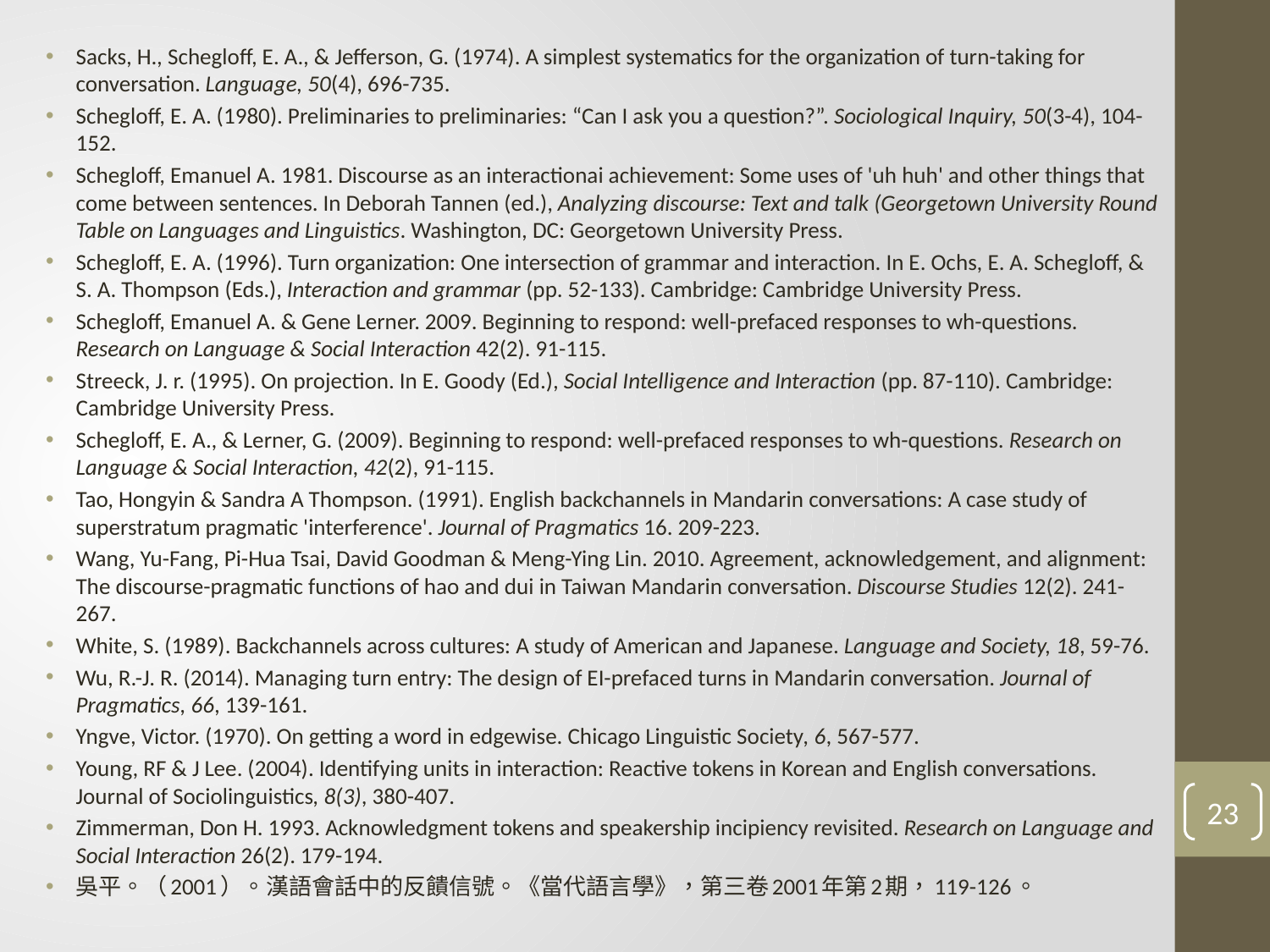

Sacks, H., Schegloff, E. A., & Jefferson, G. (1974). A simplest systematics for the organization of turn-taking for conversation. Language, 50(4), 696-735.
Schegloff, E. A. (1980). Preliminaries to preliminaries: “Can I ask you a question?”. Sociological Inquiry, 50(3-4), 104-152.
Schegloff, Emanuel A. 1981. Discourse as an interactionai achievement: Some uses of 'uh huh' and other things that come between sentences. In Deborah Tannen (ed.), Analyzing discourse: Text and talk (Georgetown University Round Table on Languages and Linguistics. Washington, DC: Georgetown University Press.
Schegloff, E. A. (1996). Turn organization: One intersection of grammar and interaction. In E. Ochs, E. A. Schegloff, & S. A. Thompson (Eds.), Interaction and grammar (pp. 52-133). Cambridge: Cambridge University Press.
Schegloff, Emanuel A. & Gene Lerner. 2009. Beginning to respond: well-prefaced responses to wh-questions. Research on Language & Social Interaction 42(2). 91-115.
Streeck, J. r. (1995). On projection. In E. Goody (Ed.), Social Intelligence and Interaction (pp. 87-110). Cambridge: Cambridge University Press.
Schegloff, E. A., & Lerner, G. (2009). Beginning to respond: well-prefaced responses to wh-questions. Research on Language & Social Interaction, 42(2), 91-115.
Tao, Hongyin & Sandra A Thompson. (1991). English backchannels in Mandarin conversations: A case study of superstratum pragmatic 'interference'. Journal of Pragmatics 16. 209-223.
Wang, Yu-Fang, Pi-Hua Tsai, David Goodman & Meng-Ying Lin. 2010. Agreement, acknowledgement, and alignment: The discourse-pragmatic functions of hao and dui in Taiwan Mandarin conversation. Discourse Studies 12(2). 241-267.
White, S. (1989). Backchannels across cultures: A study of American and Japanese. Language and Society, 18, 59-76.
Wu, R.-J. R. (2014). Managing turn entry: The design of EI-prefaced turns in Mandarin conversation. Journal of Pragmatics, 66, 139-161.
Yngve, Victor. (1970). On getting a word in edgewise. Chicago Linguistic Society, 6, 567-577.
Young, RF & J Lee. (2004). Identifying units in interaction: Reactive tokens in Korean and English conversations. Journal of Sociolinguistics, 8(3), 380-407.
Zimmerman, Don H. 1993. Acknowledgment tokens and speakership incipiency revisited. Research on Language and Social Interaction 26(2). 179-194.
吳平。（2001）。漢語會話中的反饋信號。《當代語言學》，第三卷2001年第2期，119-126。
23